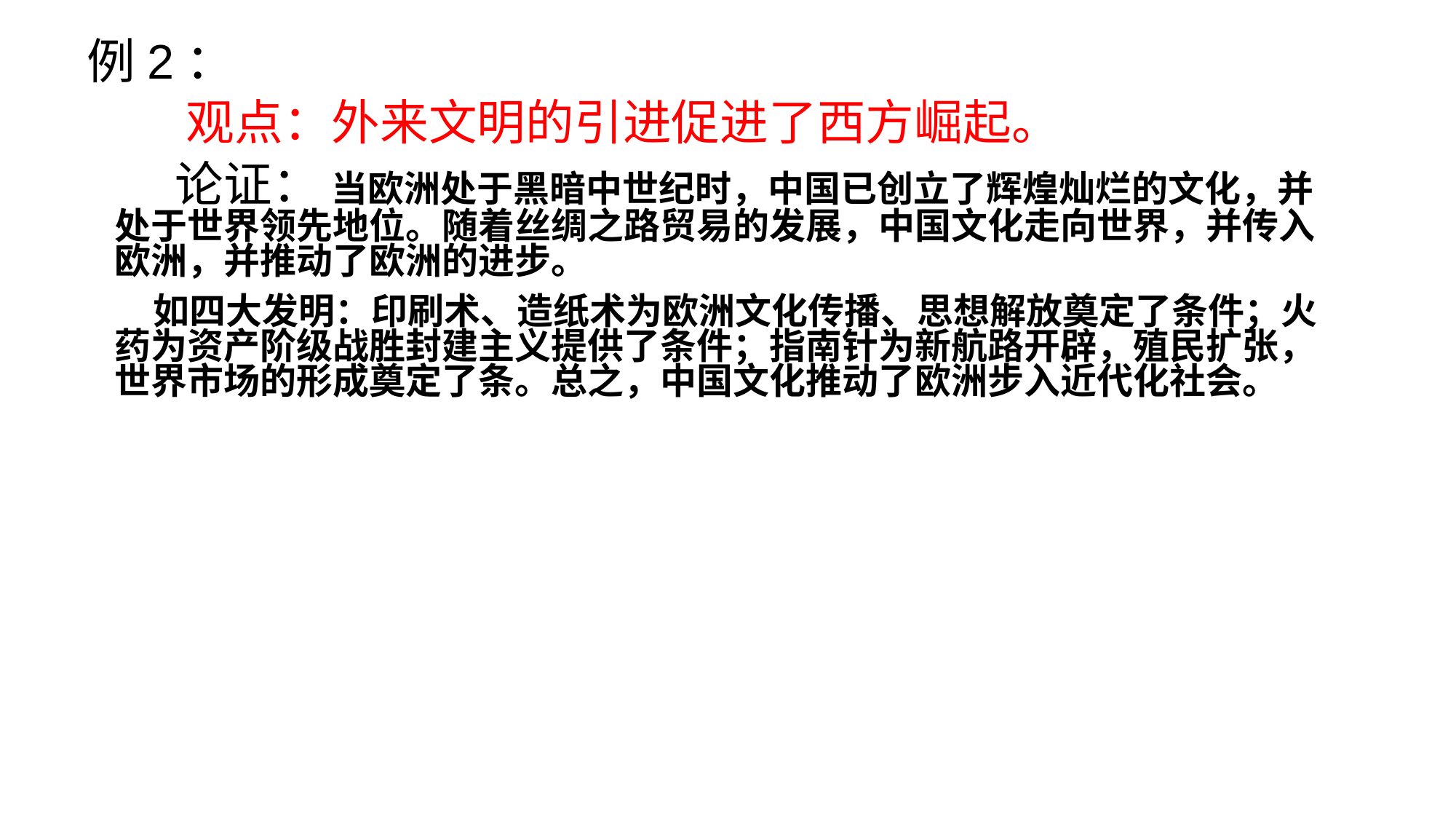

例2：
        观点：外来文明的引进促进了西方崛起。
       论证： 当欧洲处于黑暗中世纪时，中国已创立了辉煌灿烂的文化，并处于世界领先地位。随着丝绸之路贸易的发展，中国文化走向世界，并传入欧洲，并推动了欧洲的进步。
       如四大发明：印刷术、造纸术为欧洲文化传播、思想解放奠定了条件；火药为资产阶级战胜封建主义提供了条件；指南针为新航路开辟，殖民扩张，世界市场的形成奠定了条。总之，中国文化推动了欧洲步入近代化社会。